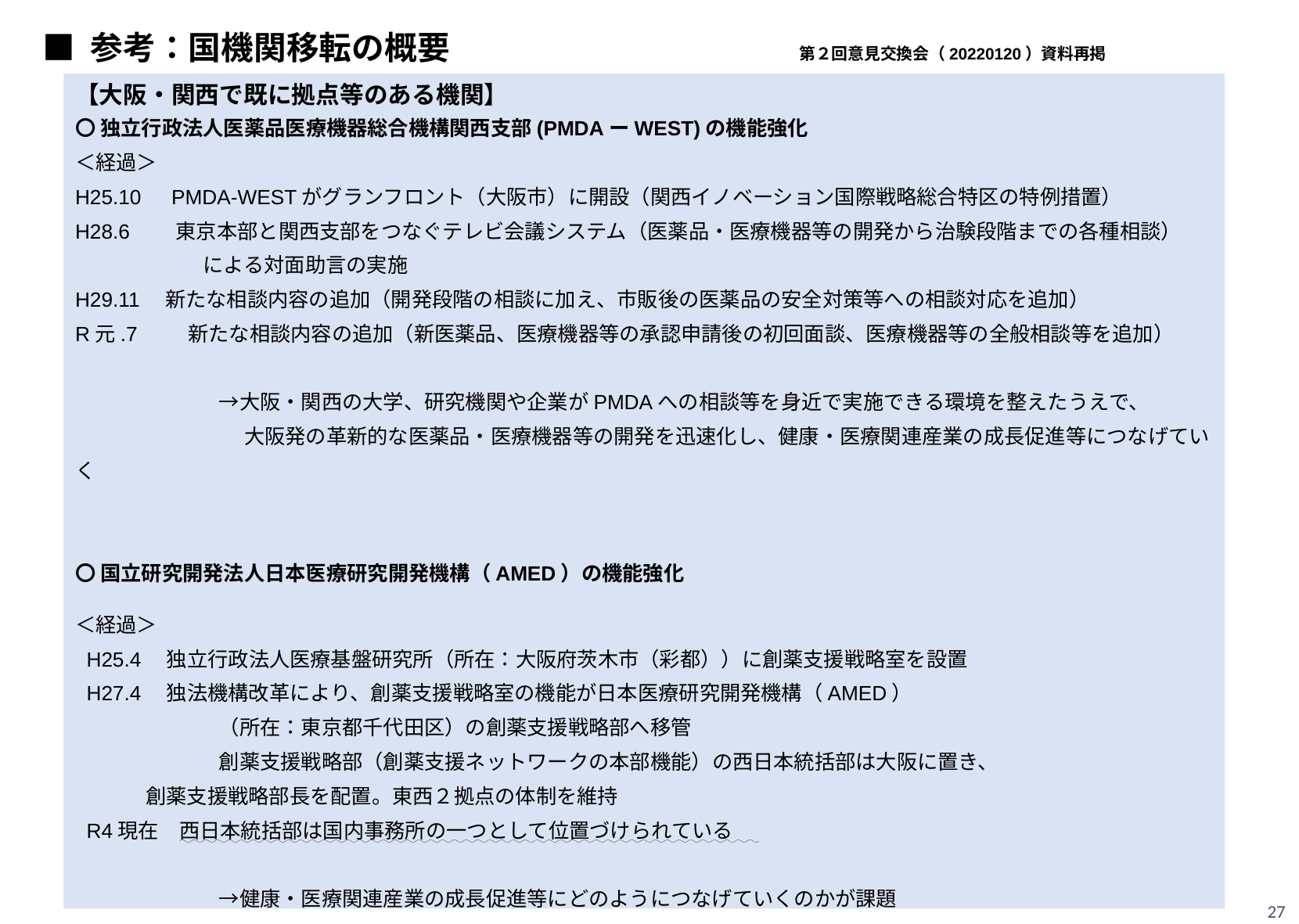

■ 参考：国機関移転の概要                                               第２回意見交換会（20220120）資料再掲

〇 独立行政法人医薬品医療機器総合機構関西支部(PMDAーWEST)の機能強化
＜経過＞
H25.10　PMDA‐WESTがグランフロント（大阪市）に開設（関西イノベーション国際戦略総合特区の特例措置）
H28.6　　東京本部と関西支部をつなぐテレビ会議システム（医薬品・医療機器等の開発から治験段階までの各種相談）
　　　　　　 による対面助言の実施
H29.11　新たな相談内容の追加（開発段階の相談に加え、市販後の医薬品の安全対策等への相談対応を追加）
R元.7　　 新たな相談内容の追加（新医薬品、医療機器等の承認申請後の初回面談、医療機器等の全般相談等を追加）

　　　　　　　→大阪・関西の大学、研究機関や企業がPMDAへの相談等を身近で実施できる環境を整えたうえで、
　　　　　　 　　大阪発の革新的な医薬品・医療機器等の開発を迅速化し、健康・医療関連産業の成長促進等につなげていく

〇 国立研究開発法人日本医療研究開発機構（AMED）の機能強化

＜経過＞
  H25.4　独立行政法人医療基盤研究所（所在：大阪府茨木市（彩都））に創薬支援戦略室を設置
  H27.4　独法機構改革により、創薬支援戦略室の機能が日本医療研究開発機構（AMED）
　　　　　　　（所在：東京都千代田区）の創薬支援戦略部へ移管
　　　　　　　創薬支援戦略部（創薬支援ネットワークの本部機能）の西日本統括部は大阪に置き、
              創薬支援戦略部長を配置。東西２拠点の体制を維持
  R4現在　西日本統括部は国内事務所の一つとして位置づけられている

　　　　　　　→健康・医療関連産業の成長促進等にどのようにつなげていくのかが課題
【大阪・関西で既に拠点等のある機関】
27